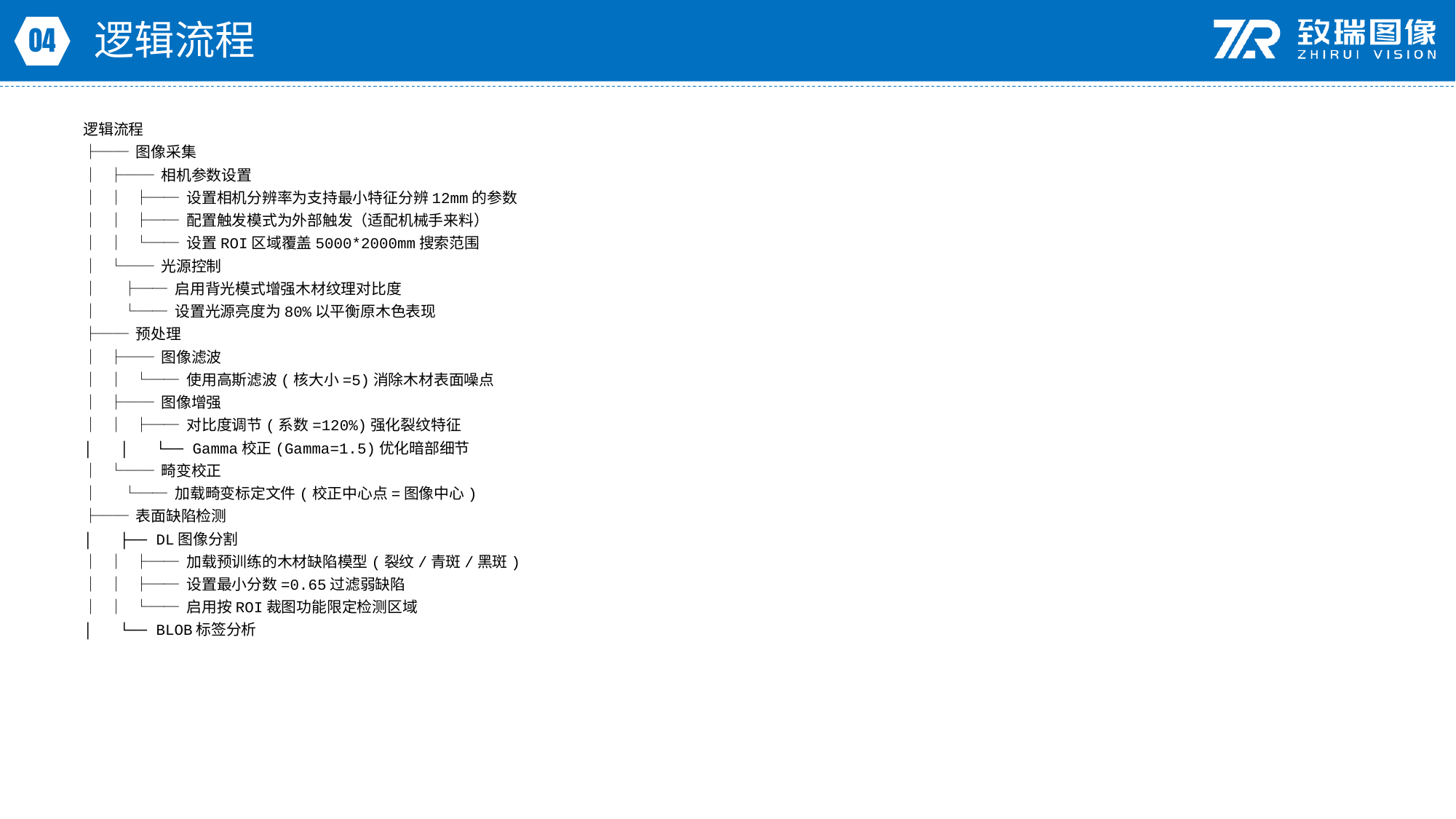

逻辑流程
04

逻辑流程
├── 图像采集
│   ├── 相机参数设置
│   │   ├── 设置相机分辨率为支持最小特征分辨12mm的参数
│   │   ├── 配置触发模式为外部触发（适配机械手来料）
│   │   └── 设置ROI区域覆盖5000*2000mm搜索范围
│   └── 光源控制
│       ├── 启用背光模式增强木材纹理对比度
│       └── 设置光源亮度为80%以平衡原木色表现
├── 预处理
│   ├── 图像滤波
│   │   └── 使用高斯滤波(核大小=5)消除木材表面噪点
│   ├── 图像增强
│   │   ├── 对比度调节(系数=120%)强化裂纹特征
│   │   └── Gamma校正(Gamma=1.5)优化暗部细节
│   └── 畸变校正
│       └── 加载畸变标定文件(校正中心点=图像中心)
├── 表面缺陷检测
│   ├── DL图像分割
│   │   ├── 加载预训练的木材缺陷模型(裂纹/青斑/黑斑)
│   │   ├── 设置最小分数=0.65过滤弱缺陷
│   │   └── 启用按ROI裁图功能限定检测区域
│   └── BLOB标签分析